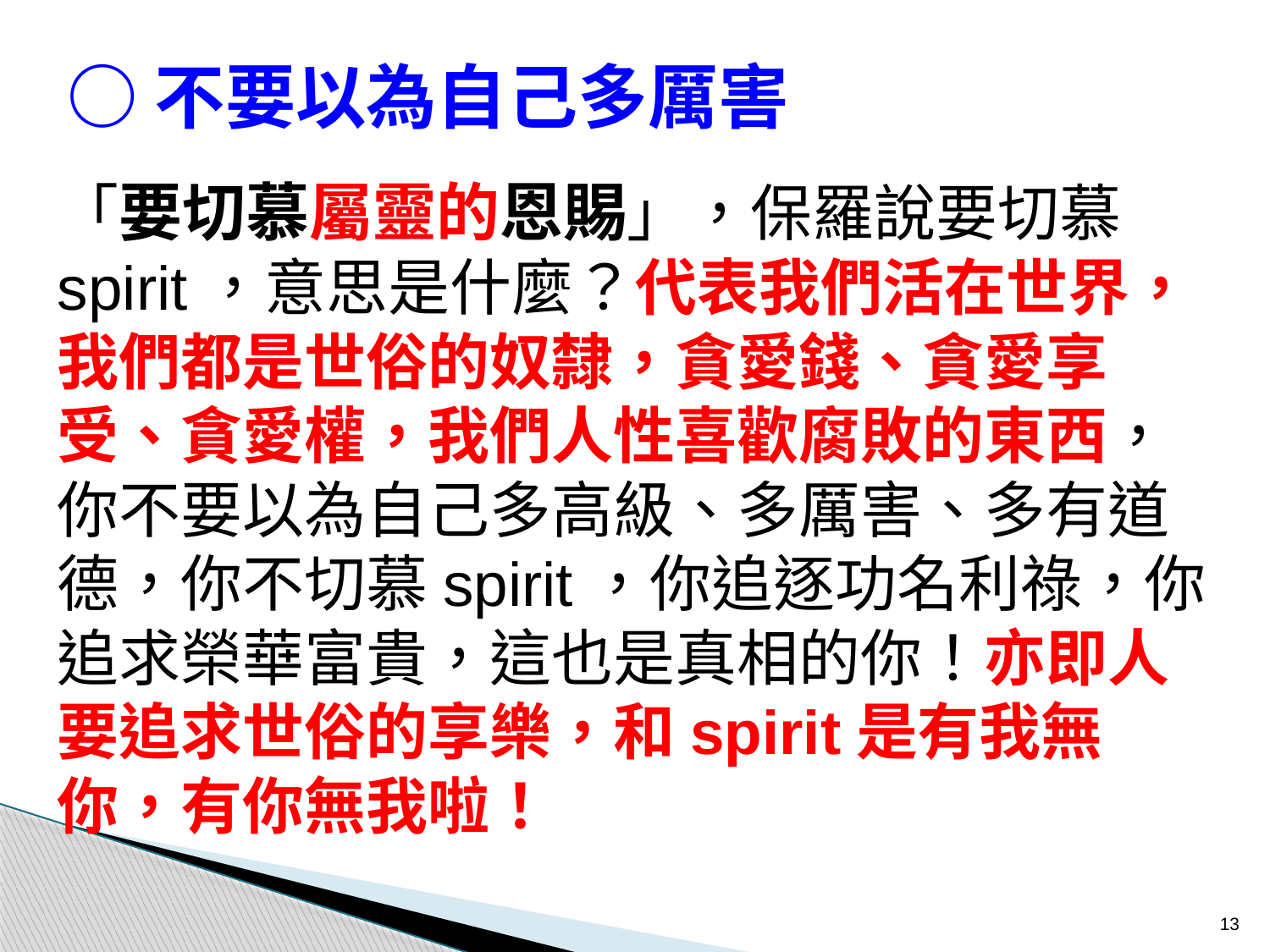

○不要以為自己多厲害
「要切慕屬靈的恩賜」，保羅說要切慕spirit，意思是什麼？代表我們活在世界，我們都是世俗的奴隸，貪愛錢、貪愛享受、貪愛權，我們人性喜歡腐敗的東西，你不要以為自己多高級、多厲害、多有道德，你不切慕spirit，你追逐功名利祿，你追求榮華富貴，這也是真相的你！亦即人要追求世俗的享樂，和spirit是有我無你，有你無我啦！
13